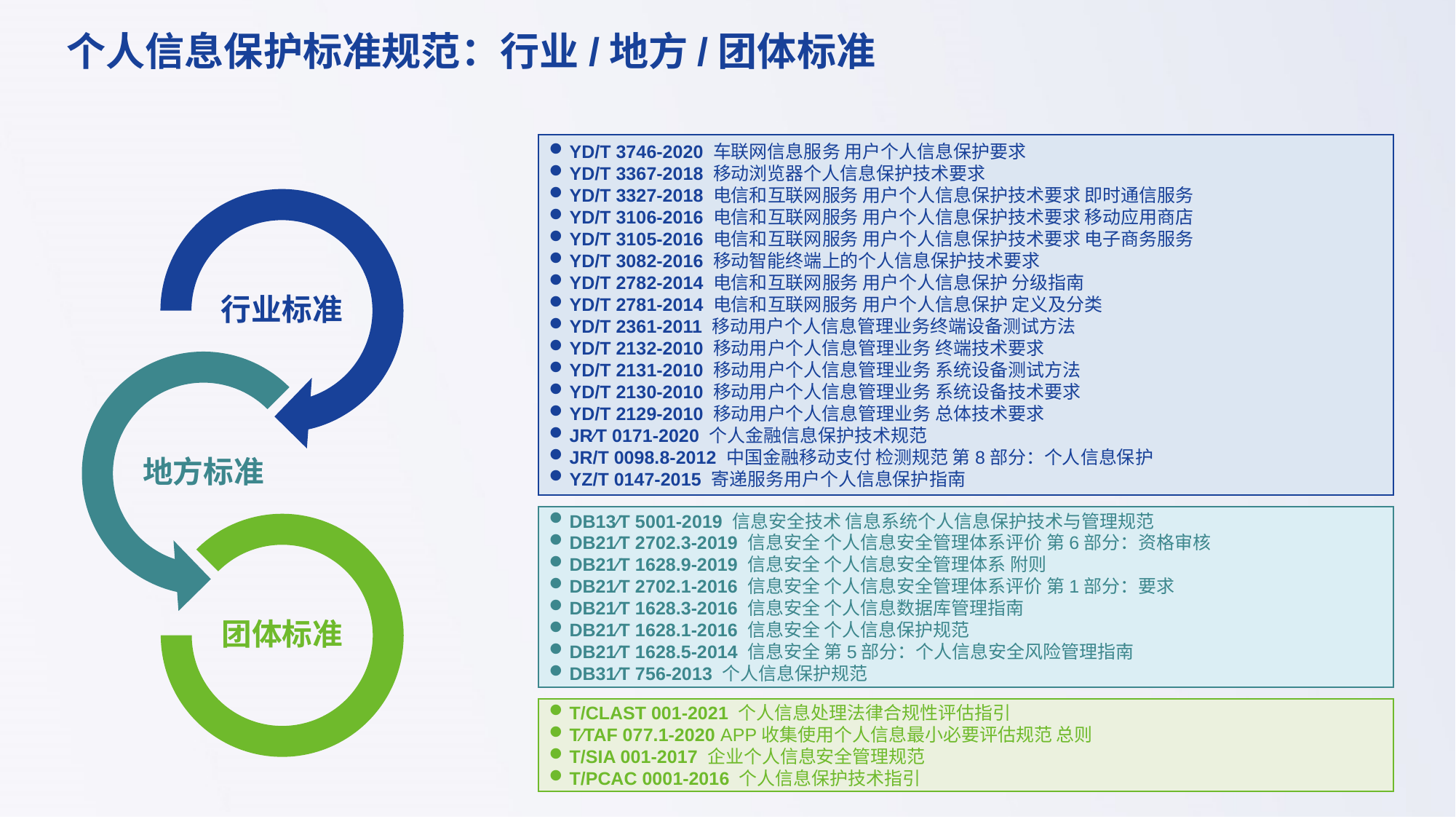

个人信息保护标准规范：行业/地方/团体标准
YD/T 3746-2020 车联网信息服务 用户个人信息保护要求
YD/T 3367-2018 移动浏览器个人信息保护技术要求
YD/T 3327-2018 电信和互联网服务 用户个人信息保护技术要求 即时通信服务
YD/T 3106-2016 电信和互联网服务 用户个人信息保护技术要求 移动应用商店
YD/T 3105-2016 电信和互联网服务 用户个人信息保护技术要求 电子商务服务
YD/T 3082-2016 移动智能终端上的个人信息保护技术要求
YD/T 2782-2014 电信和互联网服务 用户个人信息保护 分级指南
YD/T 2781-2014 电信和互联网服务 用户个人信息保护 定义及分类
YD/T 2361-2011 移动用户个人信息管理业务终端设备测试方法
YD/T 2132-2010 移动用户个人信息管理业务 终端技术要求
YD/T 2131-2010 移动用户个人信息管理业务 系统设备测试方法
YD/T 2130-2010 移动用户个人信息管理业务 系统设备技术要求
YD/T 2129-2010 移动用户个人信息管理业务 总体技术要求
JR∕T 0171-2020 个人金融信息保护技术规范
JR/T 0098.8-2012 中国金融移动支付 检测规范 第8部分：个人信息保护
YZ/T 0147-2015 寄递服务用户个人信息保护指南

行业标准

地方标准

团体标准
DB13∕T 5001-2019 信息安全技术 信息系统个人信息保护技术与管理规范
DB21∕T 2702.3-2019 信息安全 个人信息安全管理体系评价 第6部分：资格审核
DB21∕T 1628.9-2019 信息安全 个人信息安全管理体系 附则
DB21∕T 2702.1-2016 信息安全 个人信息安全管理体系评价 第1部分：要求
DB21∕T 1628.3-2016 信息安全 个人信息数据库管理指南
DB21∕T 1628.1-2016 信息安全 个人信息保护规范
DB21∕T 1628.5-2014 信息安全 第5部分：个人信息安全风险管理指南
DB31∕T 756-2013 个人信息保护规范
T/CLAST 001-2021 个人信息处理法律合规性评估指引
T∕TAF 077.1-2020 APP收集使用个人信息最小必要评估规范 总则
T/SIA 001-2017 企业个人信息安全管理规范
T/PCAC 0001-2016 个人信息保护技术指引